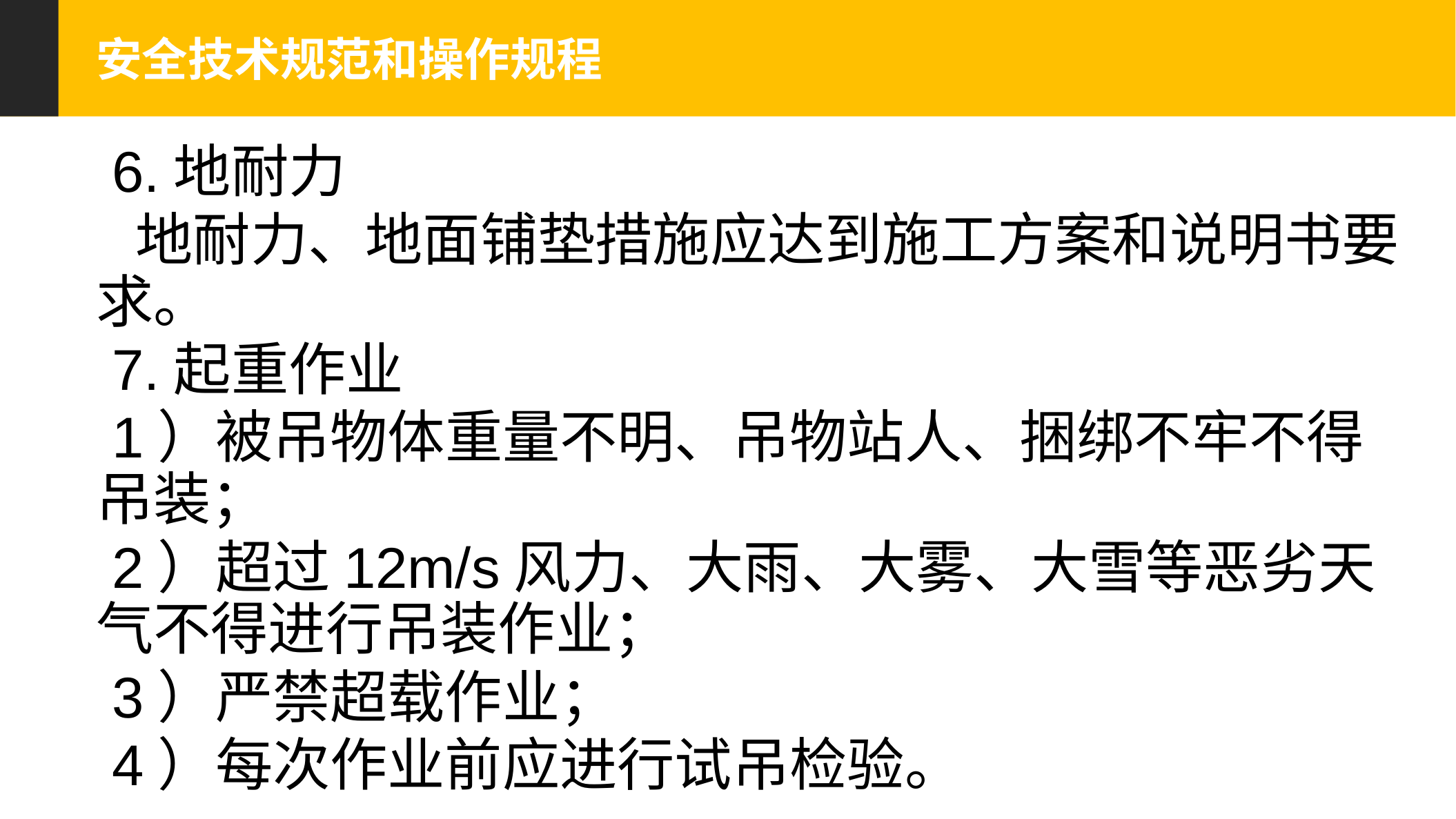

安全技术规范和操作规程
 6.地耐力
  地耐力、地面铺垫措施应达到施工方案和说明书要求。
 7.起重作业
 1）被吊物体重量不明、吊物站人、捆绑不牢不得吊装；
 2）超过12m/s风力、大雨、大雾、大雪等恶劣天气不得进行吊装作业；
 3）严禁超载作业；
 4）每次作业前应进行试吊检验。